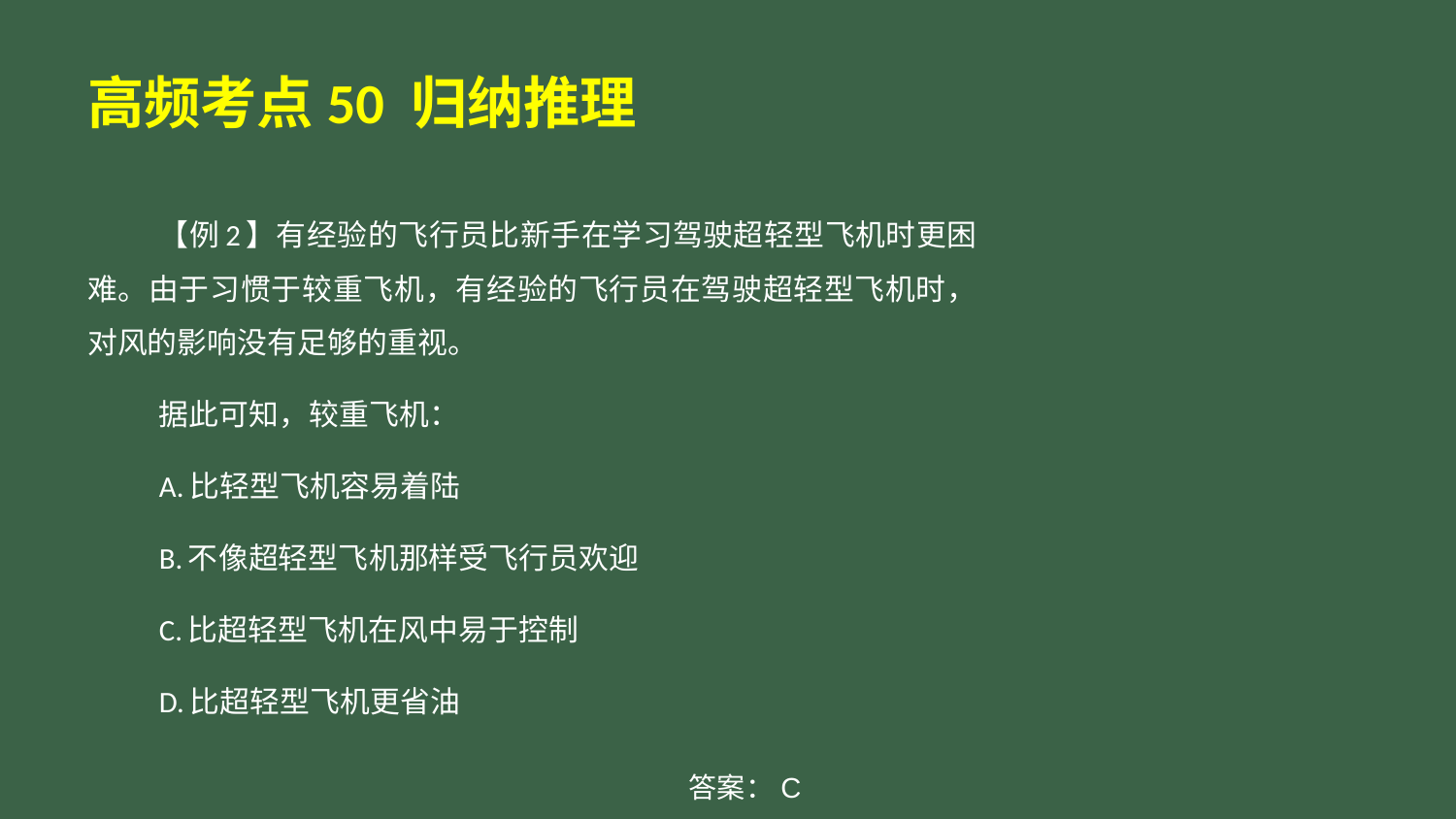

# 高频考点50 归纳推理
【例2】有经验的飞行员比新手在学习驾驶超轻型飞机时更困难。由于习惯于较重飞机，有经验的飞行员在驾驶超轻型飞机时，对风的影响没有足够的重视。
据此可知，较重飞机：
A.比轻型飞机容易着陆
B.不像超轻型飞机那样受飞行员欢迎
C.比超轻型飞机在风中易于控制
D.比超轻型飞机更省油

答案：C